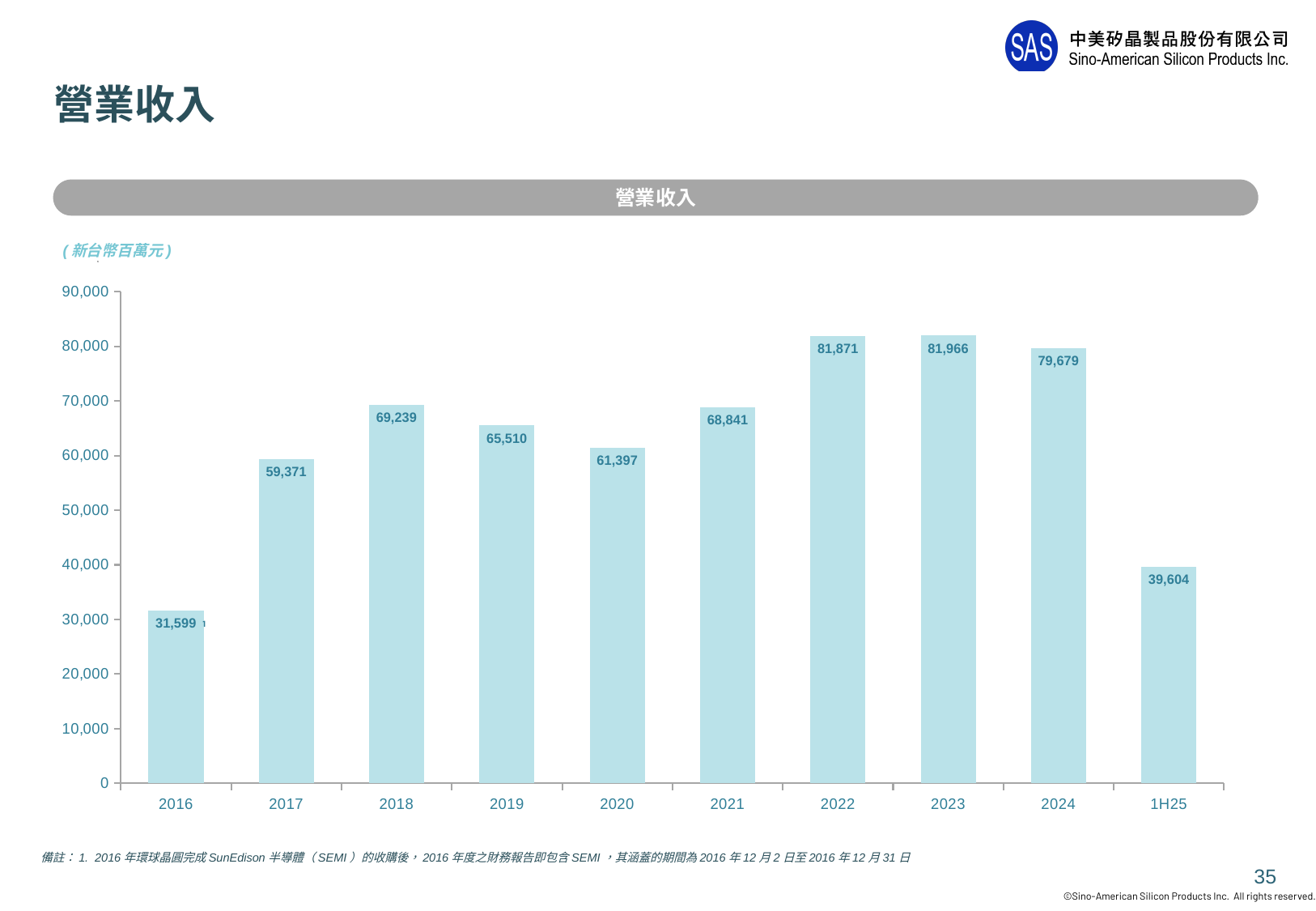

# 營業收入
營業收入
(新台幣百萬元)

### Chart

| Category |  |
|---|---|
| 2016 | 31599.0 |
| 2017 | 59371.0 |
| 2018 | 69239.0 |
| 2019 | 65510.0 |
| 2020 | 61397.0 |
| 2021 | 68841.0 |
| 2022 | 81871.0 |
| 2023 | 81966.0 |
| 2024 | 79678.547 |
| 1H25 | 39604.0 |
1
備註：1.  2016年環球晶圓完成SunEdison半導體（SEMI）的收購後，2016年度之財務報告即包含SEMI，其涵蓋的期間為2016年12月2日至2016年12月31日
35